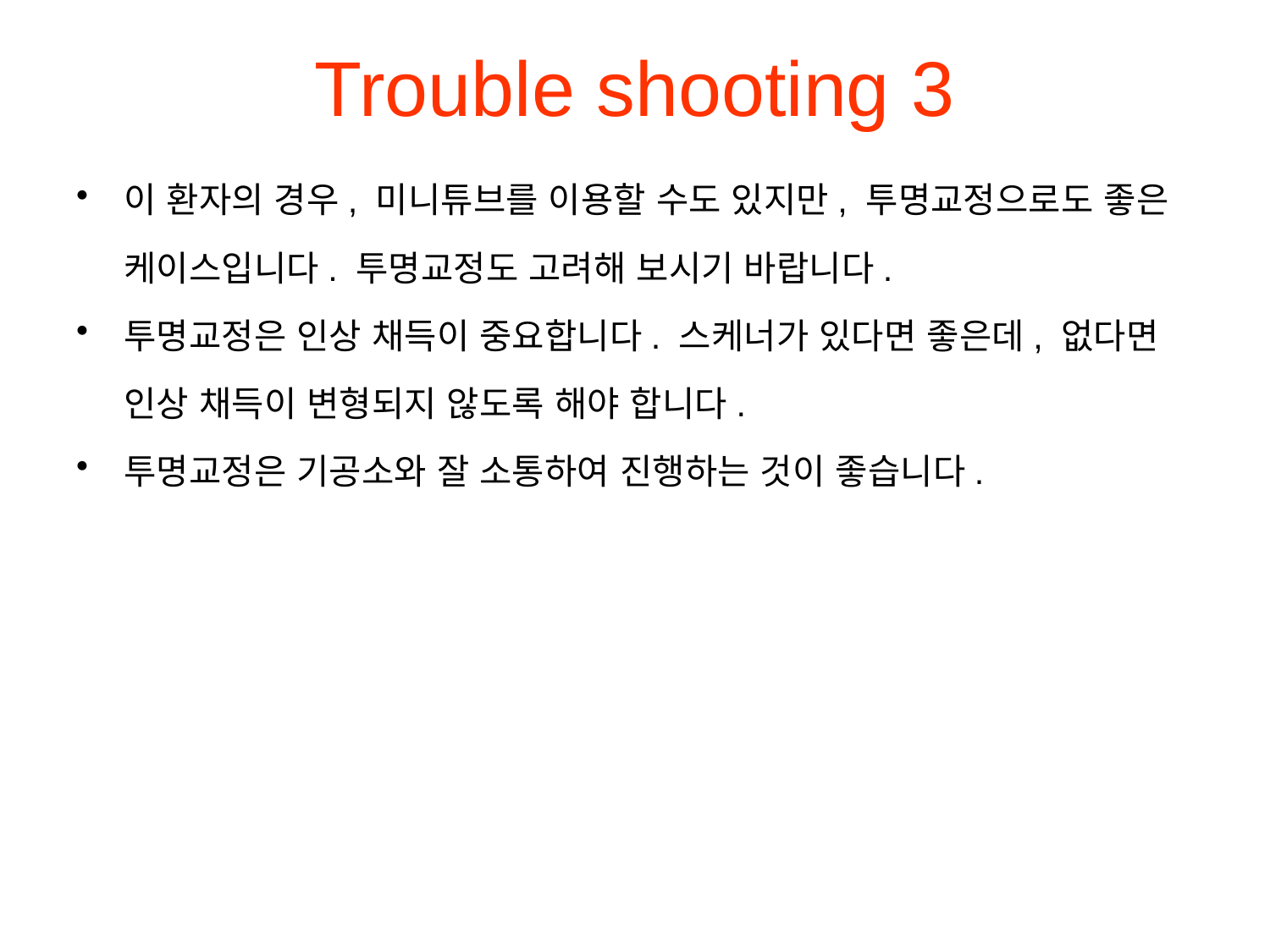

# Trouble shooting 3
이 환자의 경우, 미니튜브를 이용할 수도 있지만, 투명교정으로도 좋은 케이스입니다. 투명교정도 고려해 보시기 바랍니다.
투명교정은 인상 채득이 중요합니다. 스케너가 있다면 좋은데, 없다면 인상 채득이 변형되지 않도록 해야 합니다.
투명교정은 기공소와 잘 소통하여 진행하는 것이 좋습니다.